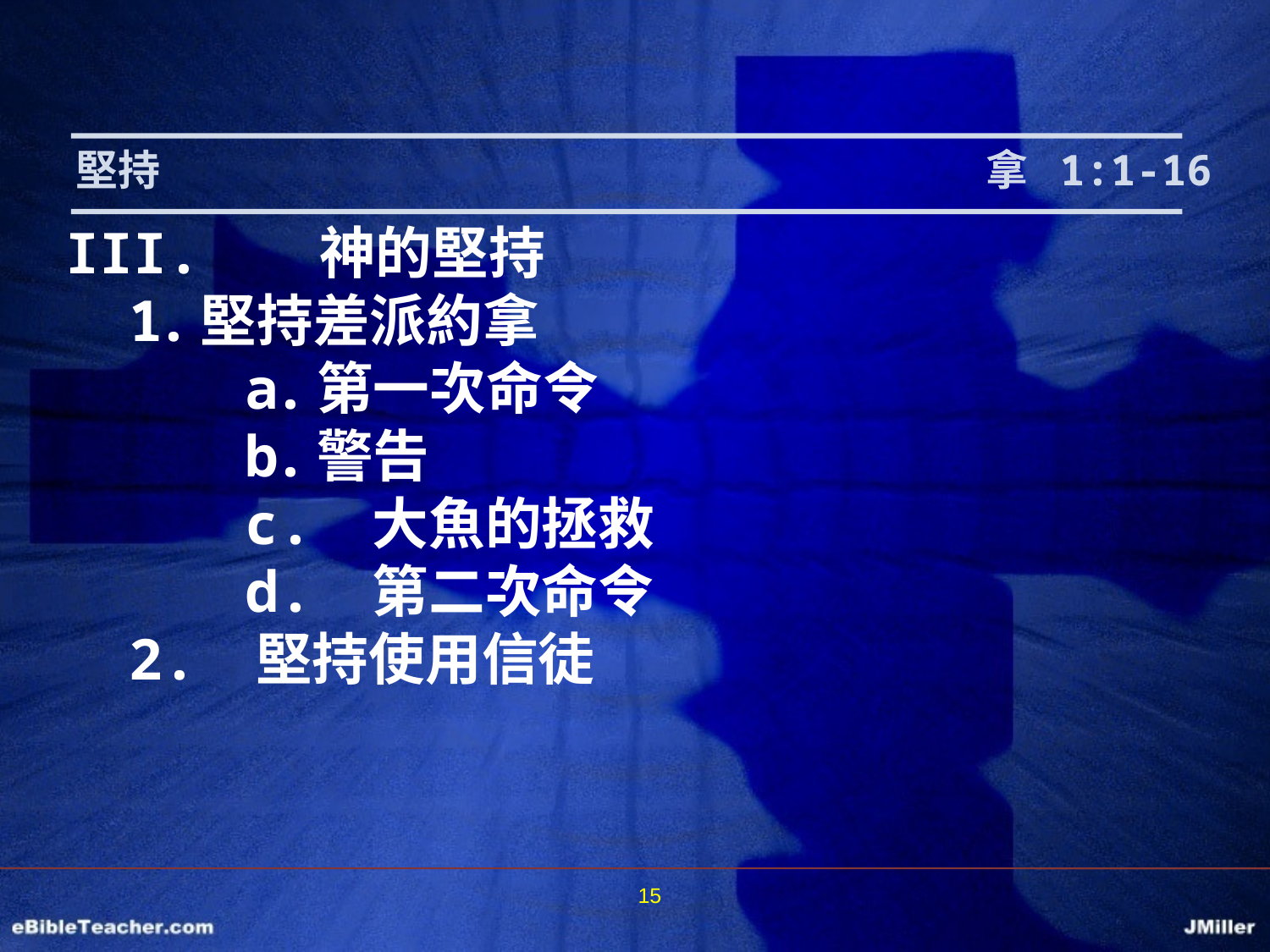

堅持							 拿 1:1-16
III.	神的堅持
堅持差派約拿
第一次命令
警告
c.	大魚的拯救
d.	第二次命令
2.	堅持使用信徒